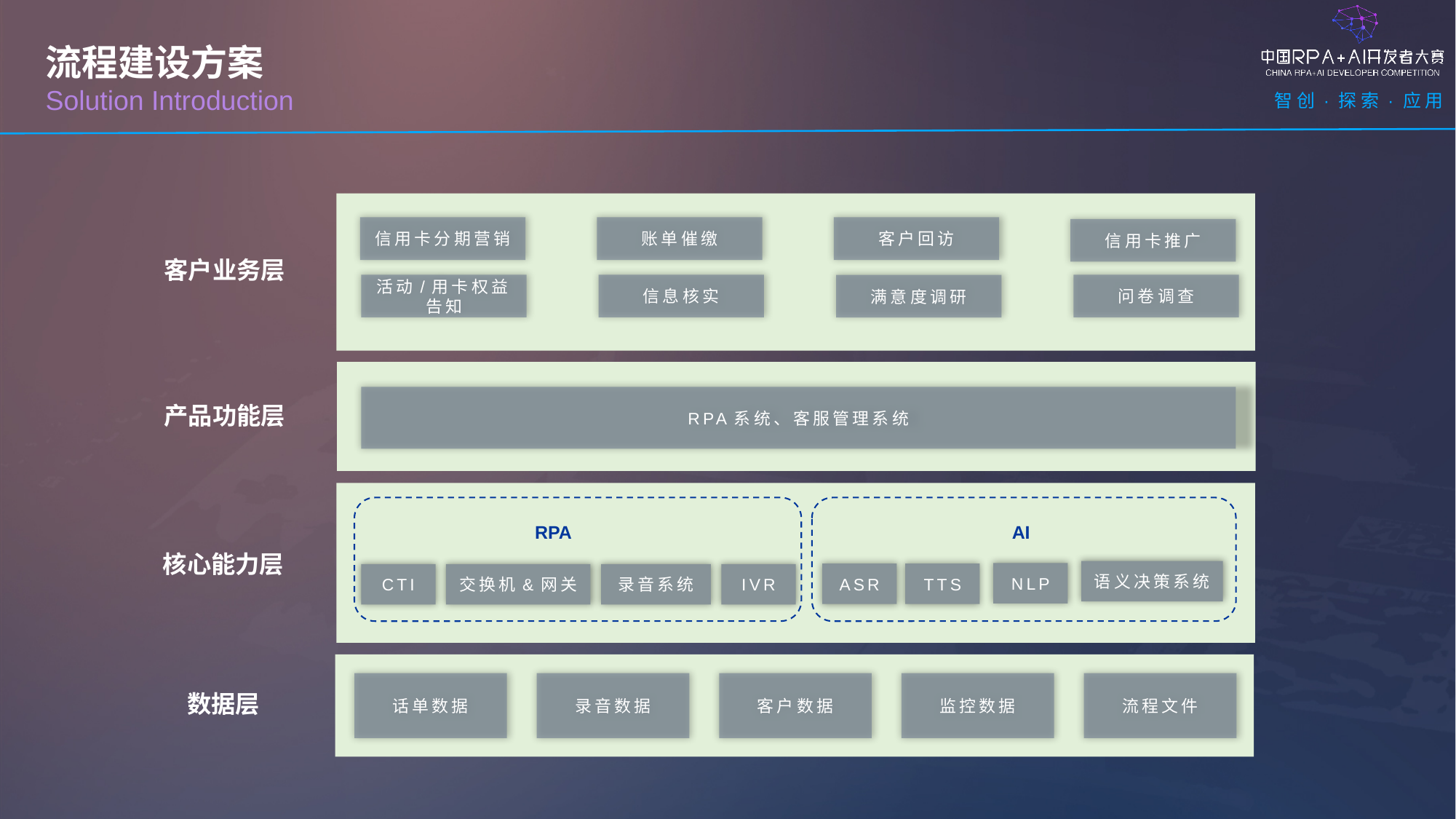

流程建设方案
Solution Introduction

信用卡分期营销
账单催缴
客户回访
信用卡推广
客户业务层
活动/用卡权益告知
信息核实
问卷调查
满意度调研

RPA系统、客服管理系统
产品功能层

RPA
CTI
交换机&网关
录音系统
IVR

AI
语义决策系统
NLP
ASR
TTS
核心能力层

话单数据
录音数据
客户数据
监控数据
流程文件
数据层